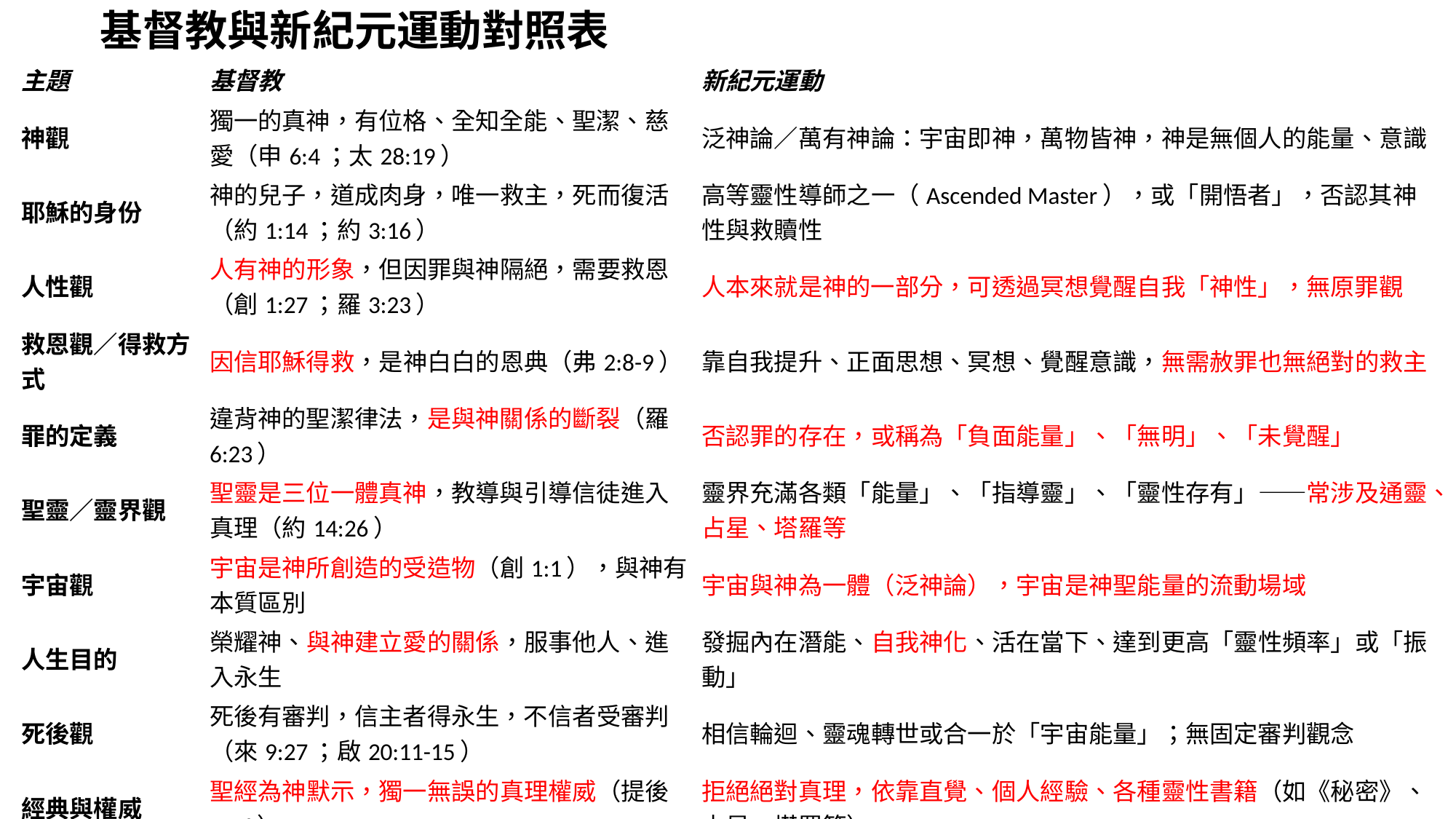

# 基督教與新紀元運動對照表
| 主題 | 基督教 | 新紀元運動 |
| --- | --- | --- |
| 神觀 | 獨一的真神，有位格、全知全能、聖潔、慈愛（申6:4；太28:19） | 泛神論／萬有神論：宇宙即神，萬物皆神，神是無個人的能量、意識 |
| 耶穌的身份 | 神的兒子，道成肉身，唯一救主，死而復活（約1:14；約3:16） | 高等靈性導師之一（Ascended Master），或「開悟者」，否認其神性與救贖性 |
| 人性觀 | 人有神的形象，但因罪與神隔絕，需要救恩（創1:27；羅3:23） | 人本來就是神的一部分，可透過冥想覺醒自我「神性」，無原罪觀 |
| 救恩觀／得救方式 | 因信耶穌得救，是神白白的恩典（弗2:8-9） | 靠自我提升、正面思想、冥想、覺醒意識，無需赦罪也無絕對的救主 |
| 罪的定義 | 違背神的聖潔律法，是與神關係的斷裂（羅6:23） | 否認罪的存在，或稱為「負面能量」、「無明」、「未覺醒」 |
| 聖靈／靈界觀 | 聖靈是三位一體真神，教導與引導信徒進入真理（約14:26） | 靈界充滿各類「能量」、「指導靈」、「靈性存有」——常涉及通靈、占星、塔羅等 |
| 宇宙觀 | 宇宙是神所創造的受造物（創1:1），與神有本質區別 | 宇宙與神為一體（泛神論），宇宙是神聖能量的流動場域 |
| 人生目的 | 榮耀神、與神建立愛的關係，服事他人、進入永生 | 發掘內在潛能、自我神化、活在當下、達到更高「靈性頻率」或「振動」 |
| 死後觀 | 死後有審判，信主者得永生，不信者受審判（來9:27；啟20:11-15） | 相信輪迴、靈魂轉世或合一於「宇宙能量」；無固定審判觀念 |
| 經典與權威 | 聖經為神默示，獨一無誤的真理權威（提後3:16） | 拒絕絕對真理，依靠直覺、個人經驗、各種靈性書籍（如《秘密》、占星、塔羅等） |
| 真理觀 | 真理是絕對的，由神啟示，人需順服（約14:6） | 真理是相對的、個人的，每人可有不同真理，沒有對錯之分 |
| 末世與終極目標 | 耶穌再來，審判活人死人，新天新地，與神永遠同在（啟21章） | 靈性進化，進入黃金時代、人類覺醒、意識升頻，或最終與宇宙合一 |